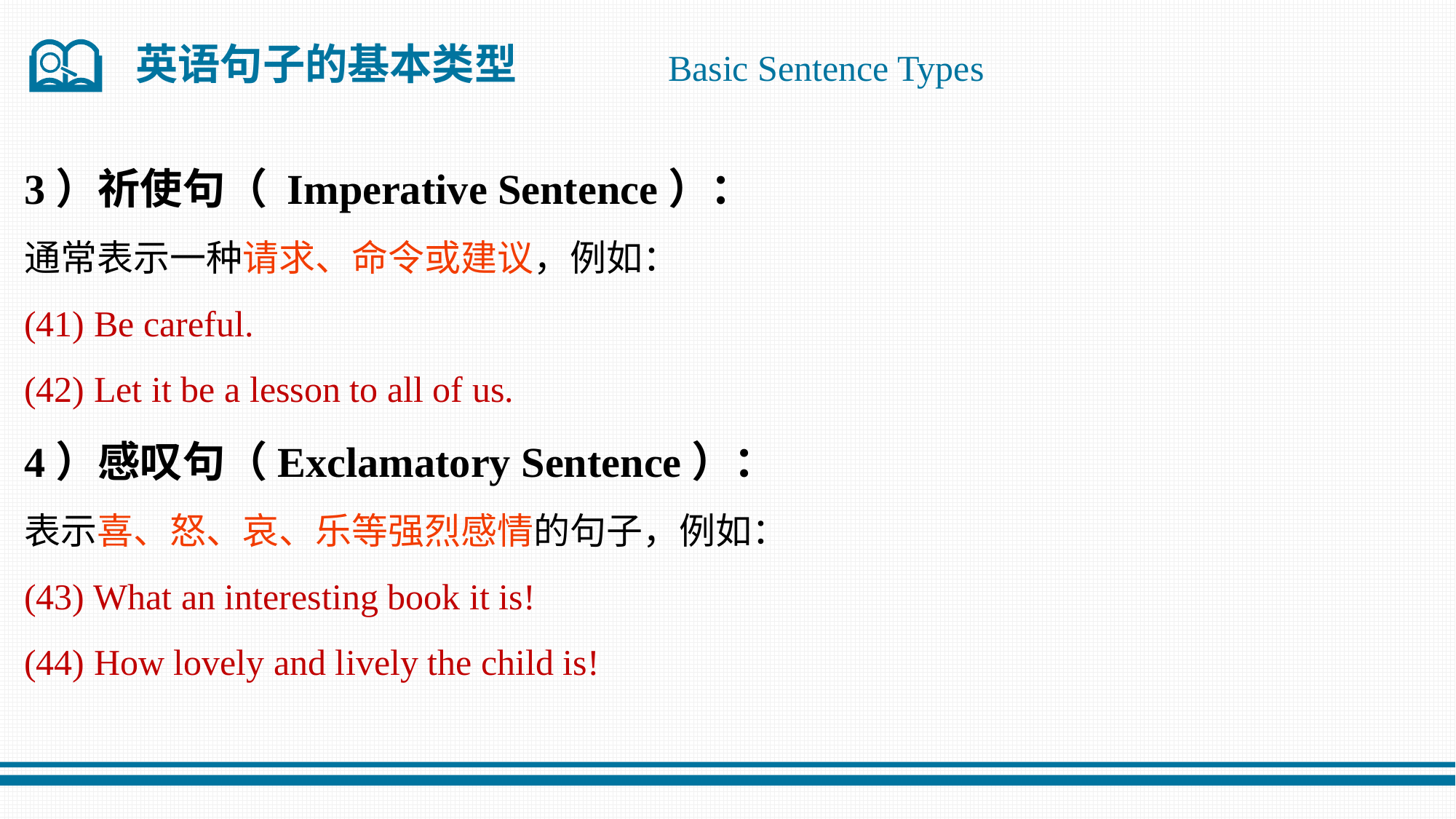

英语句子的基本类型
Basic Sentence Types
3）祈使句（ Imperative Sentence）：
通常表示一种请求、命令或建议，例如：
(41) Be careful.
(42) Let it be a lesson to all of us.
4）感叹句（Exclamatory Sentence）：
表示喜、怒、哀、乐等强烈感情的句子，例如：
(43) What an interesting book it is!
(44) How lovely and lively the child is!